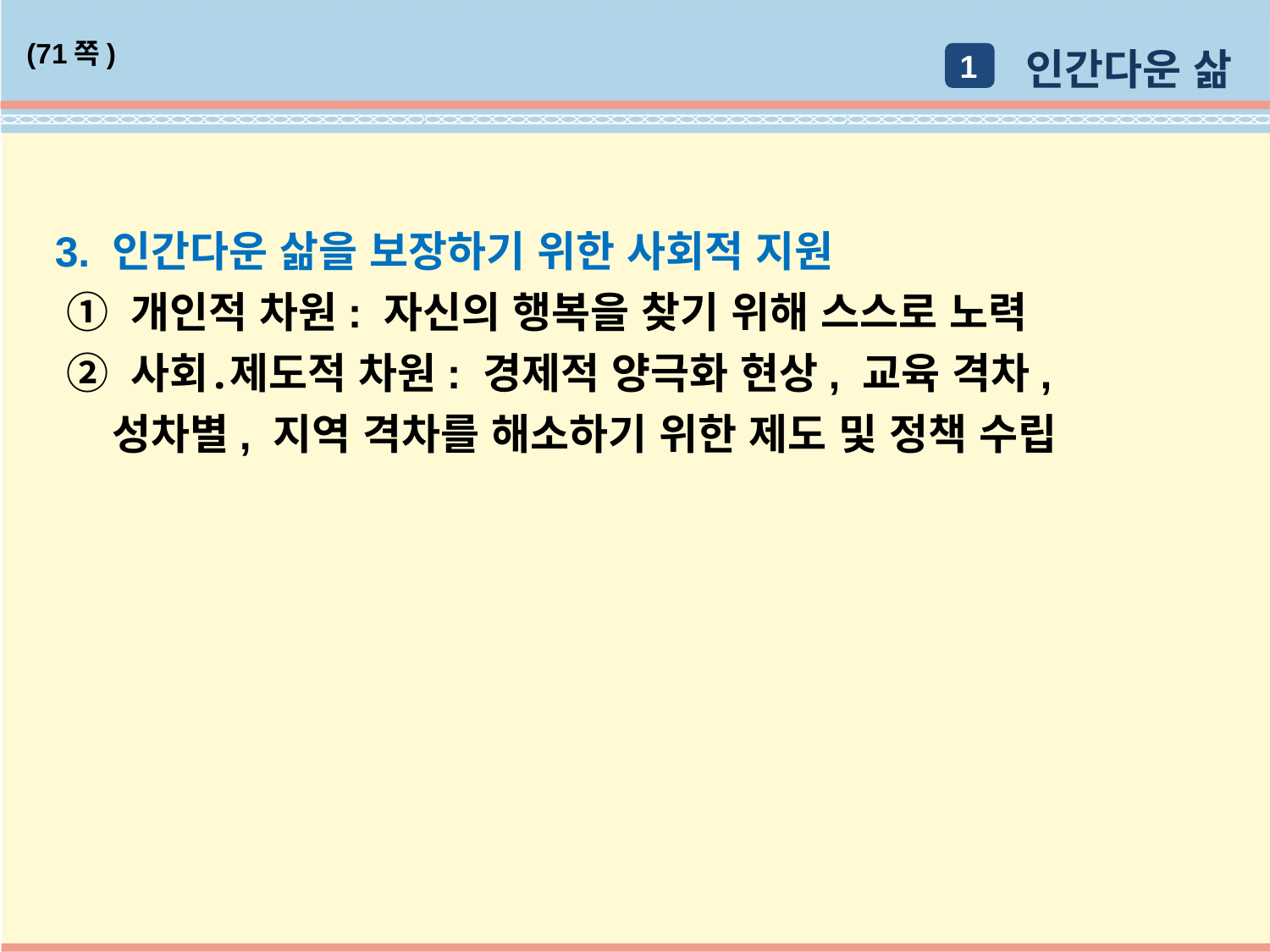

인간다운 삶
1
(71쪽)
3. 인간다운 삶을 보장하기 위한 사회적 지원
 ① 개인적 차원: 자신의 행복을 찾기 위해 스스로 노력
 ② 사회․제도적 차원: 경제적 양극화 현상, 교육 격차,
    성차별, 지역 격차를 해소하기 위한 제도 및 정책 수립